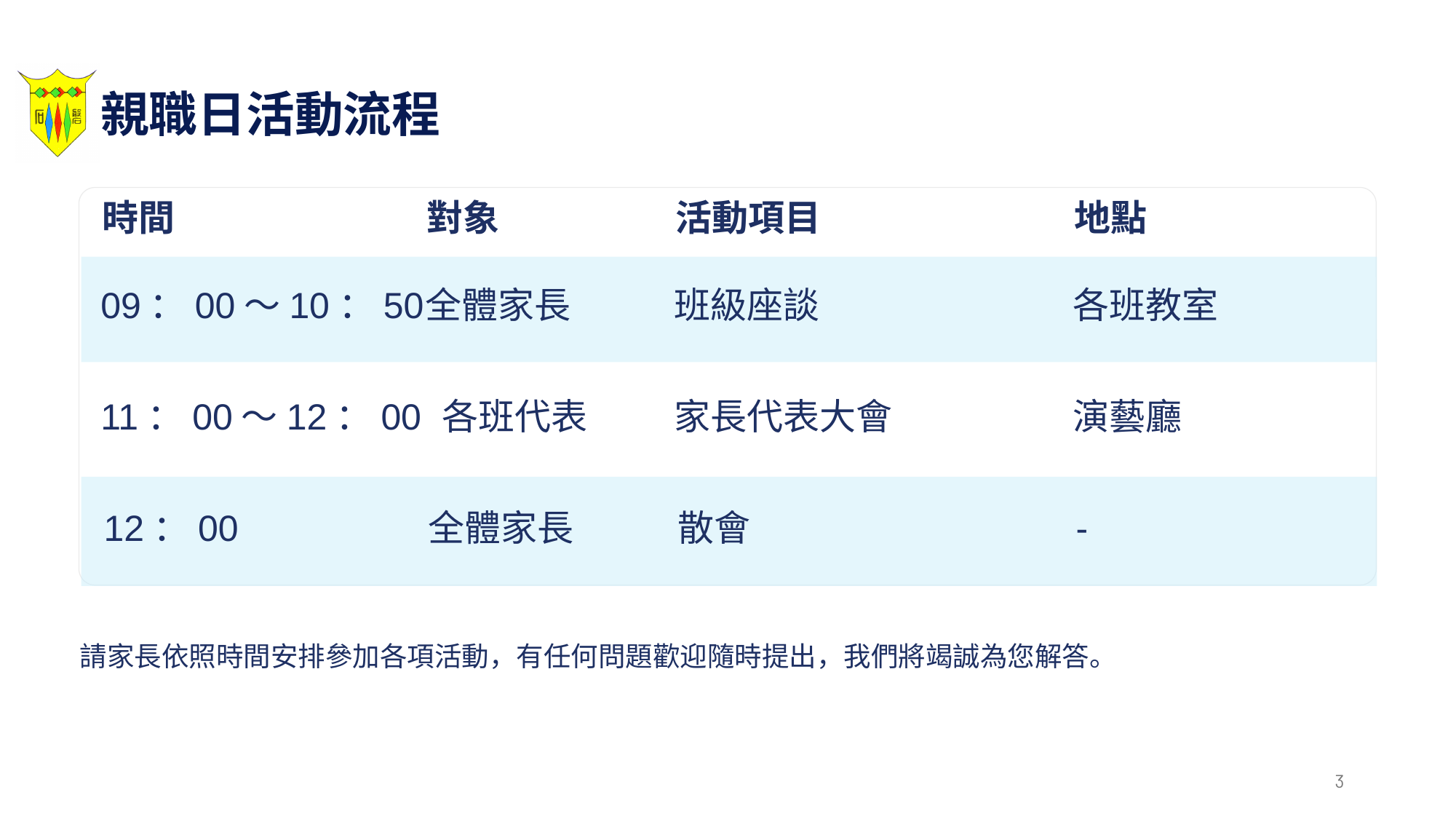

親職日活動流程

時間
對象
活動項目
地點

09：00～10：50
全體家長
班級座談
各班教室

11：00～12：00
 各班代表
家長代表大會
演藝廳

12：00
全體家長
散會
-
請家長依照時間安排參加各項活動，有任何問題歡迎隨時提出，我們將竭誠為您解答。
3